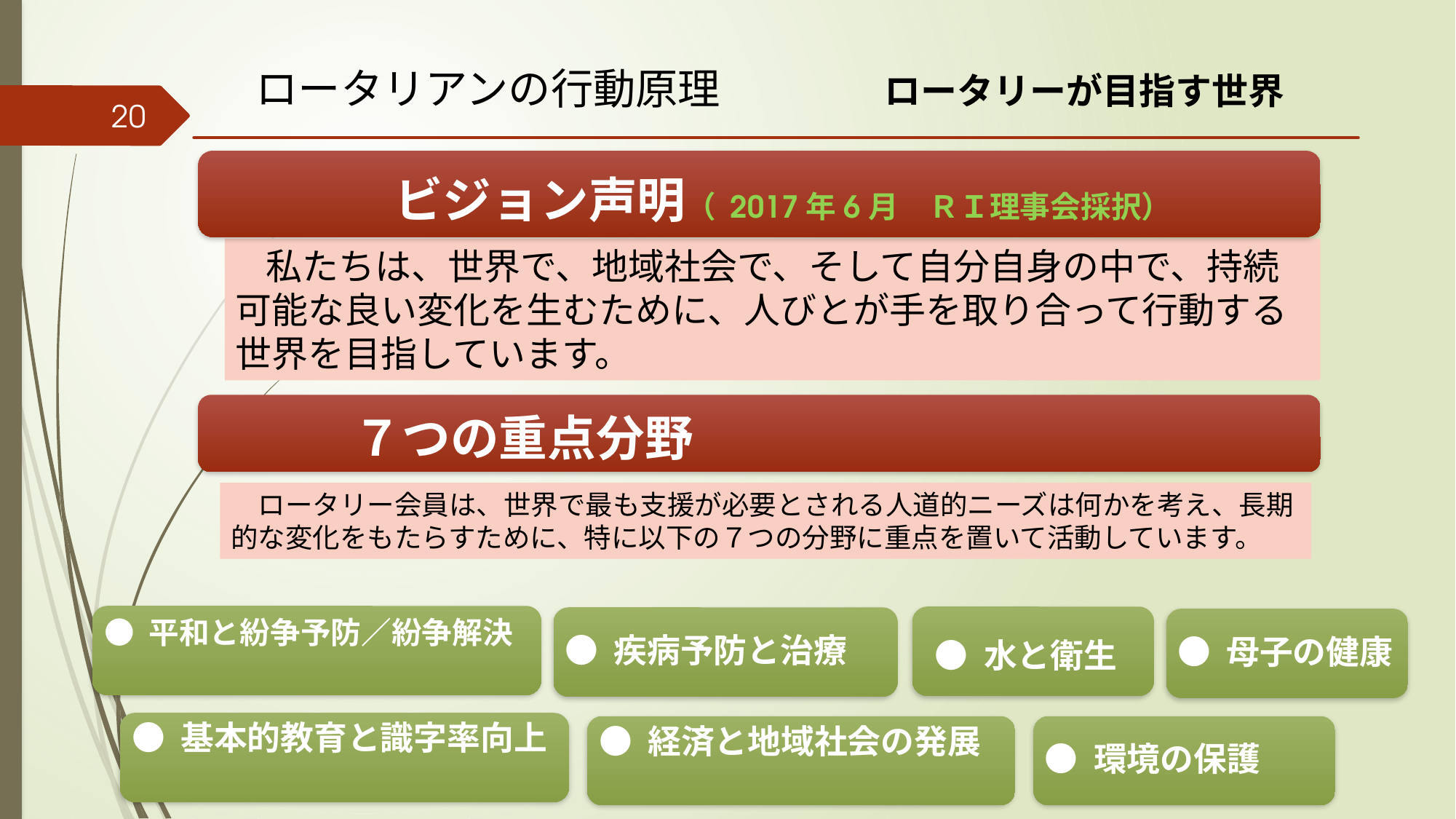

ロータリアンの行動原理　　　　ロータリーが目指す世界

20

　ビジョン声明（ 2017年6月　ＲＩ理事会採択）

　私たちは、世界で、地域社会で、そして自分自身の中で、持続可能な良い変化を生むために、人びとが手を取り合って行動する世界を目指しています。

　７つの重点分野

　ロータリー会員は、世界で最も支援が必要とされる人道的ニーズは何かを考え、長期的な変化をもたらすために、特に以下の７つの分野に重点を置いて活動しています。

● 平和と紛争予防／紛争解決

● 水と衛生

● 疾病予防と治療

● 母子の健康

● 基本的教育と識字率向上

● 経済と地域社会の発展

● 環境の保護